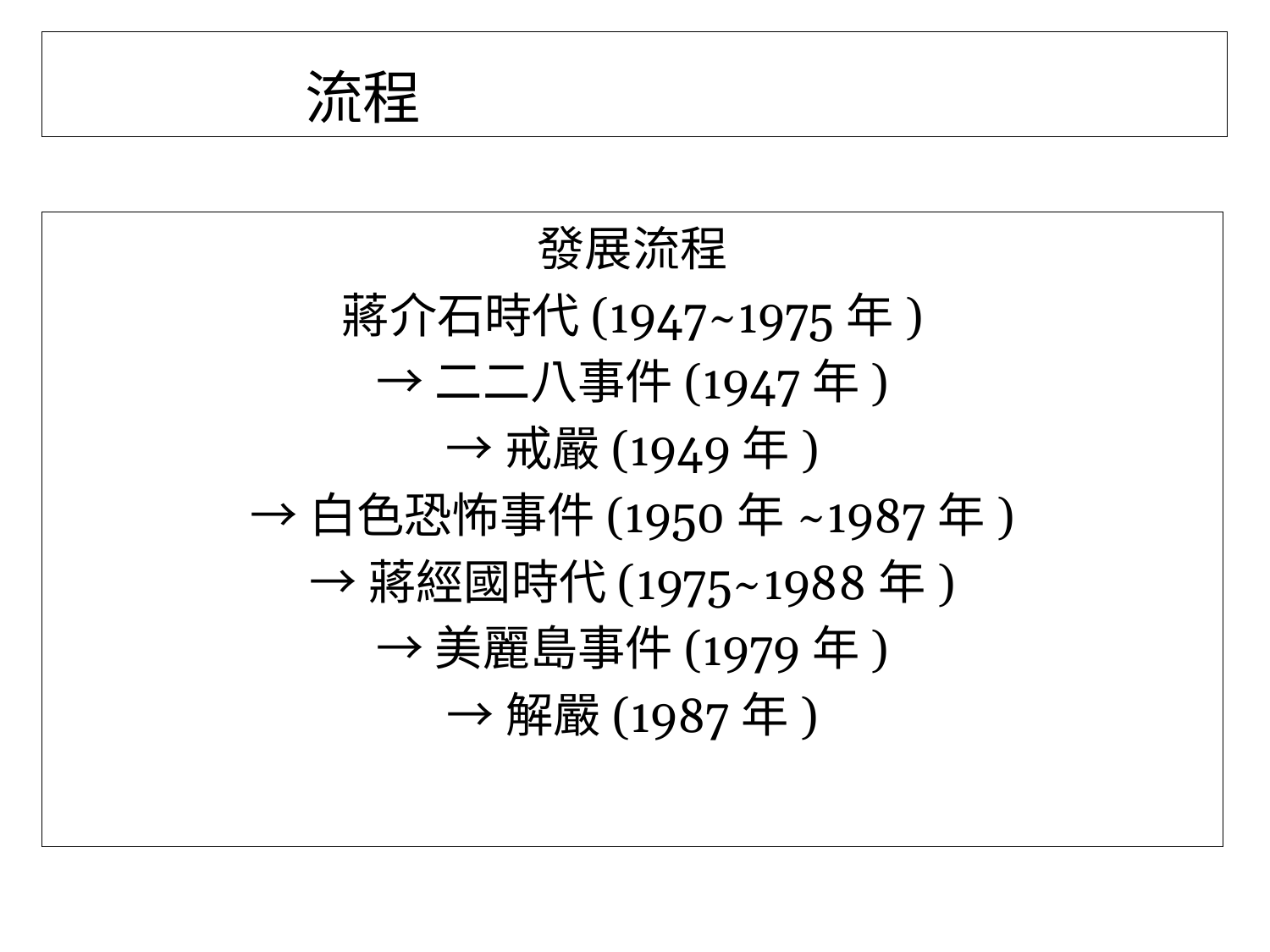

流程
發展流程
蔣介石時代(1947~1975年)
→二二八事件(1947年)
→戒嚴(1949年)
→白色恐怖事件(1950年~1987年)
→蔣經國時代(1975~1988年)
→美麗島事件(1979年)
→解嚴(1987年)